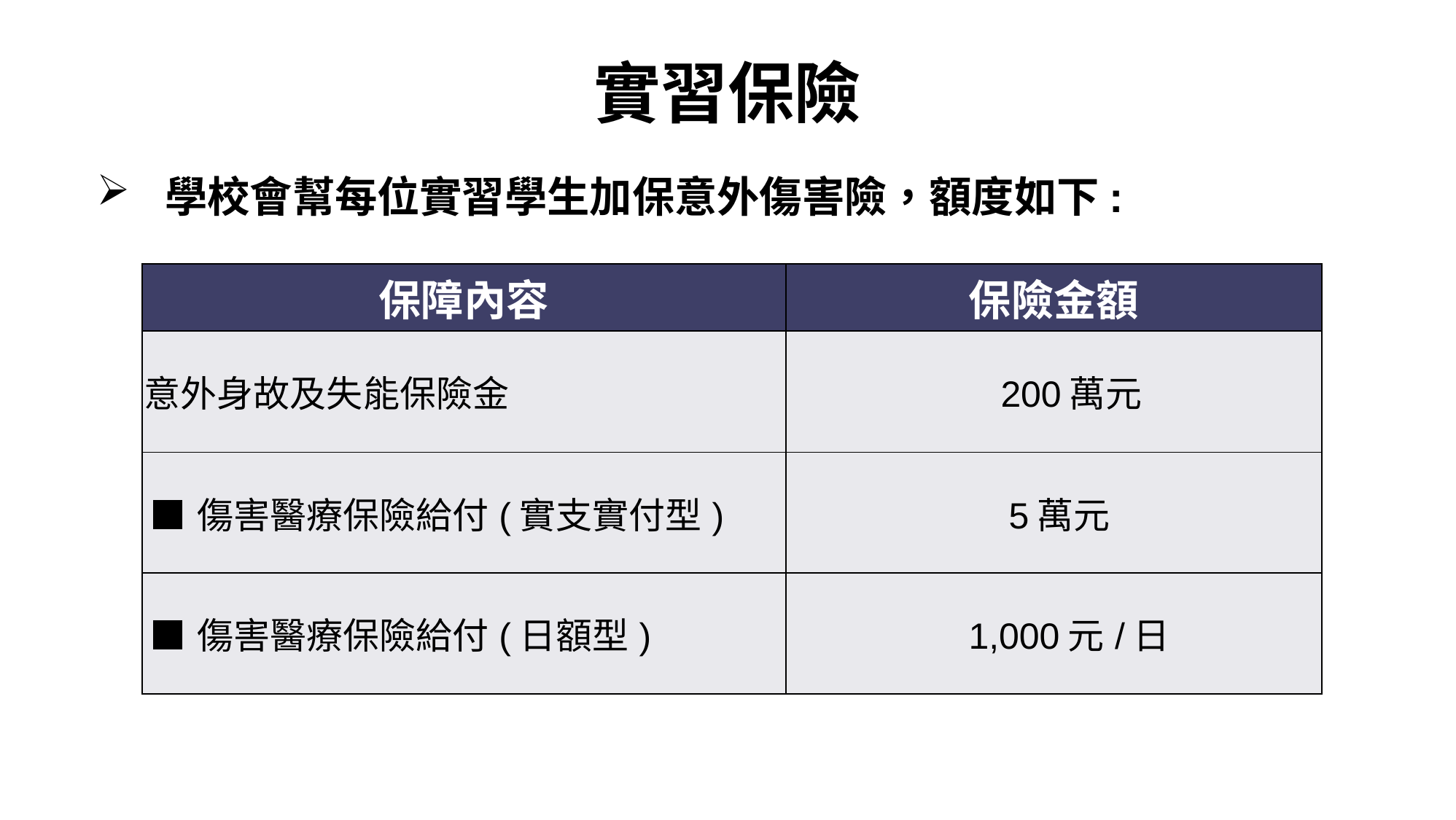

# 實習保險
學校會幫每位實習學生加保意外傷害險，額度如下:
| 保障內容 | 保險金額 |
| --- | --- |
| 意外身故及失能保險金 | 200萬元 |
| ■傷害醫療保險給付(實支實付型) | 5萬元 |
| ■傷害醫療保險給付(日額型) | 1,000元/日 |